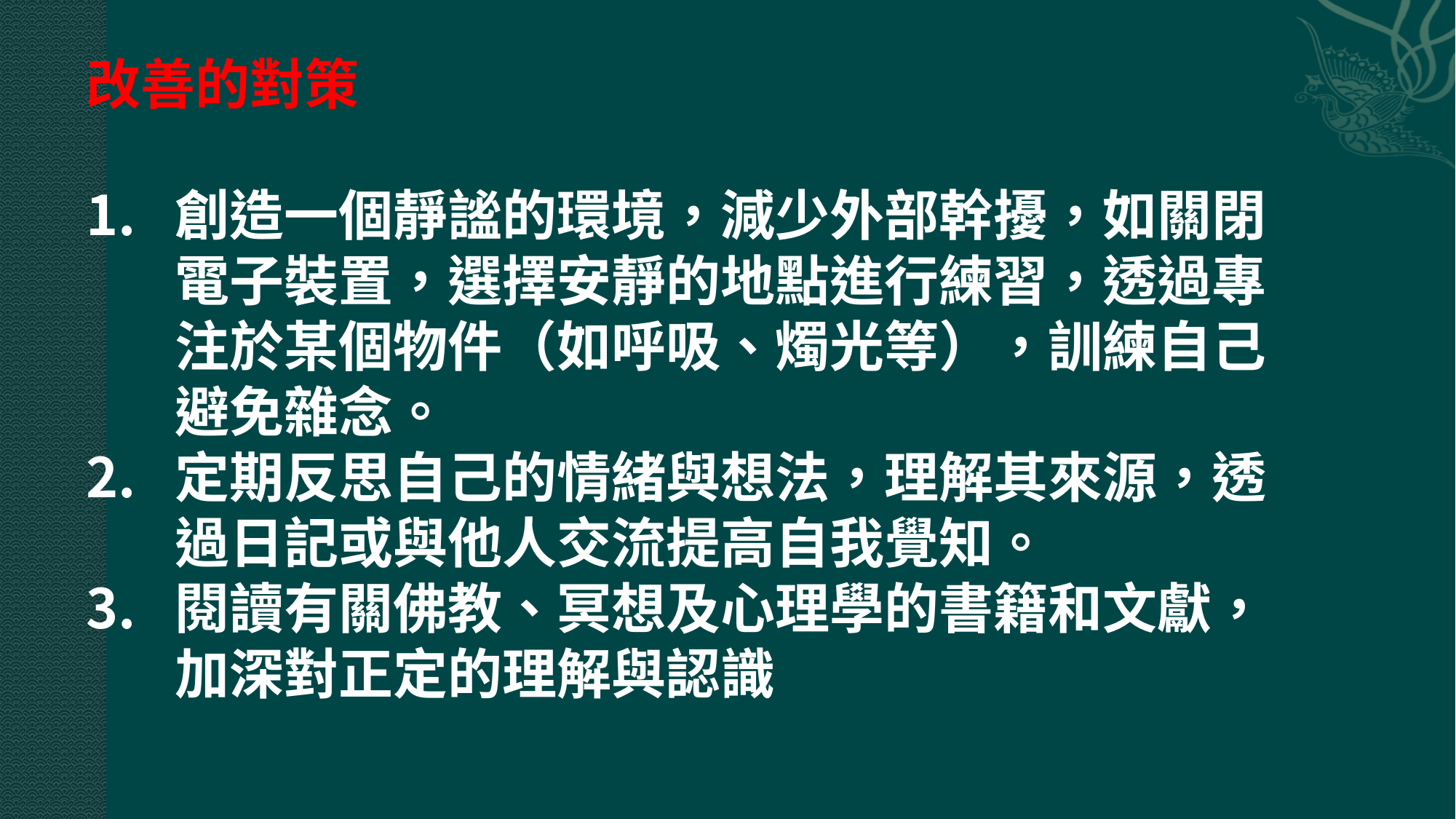

改善的對策

創造一個靜謐的環境，減少外部幹擾，如關閉電子裝置，選擇安靜的地點進行練習，透過專注於某個物件（如呼吸、燭光等），訓練自己避免雜念。
定期反思自己的情緒與想法，理解其來源，透過日記或與他人交流提高自我覺知。
閱讀有關佛教、冥想及心理學的書籍和文獻，加深對正定的理解與認識